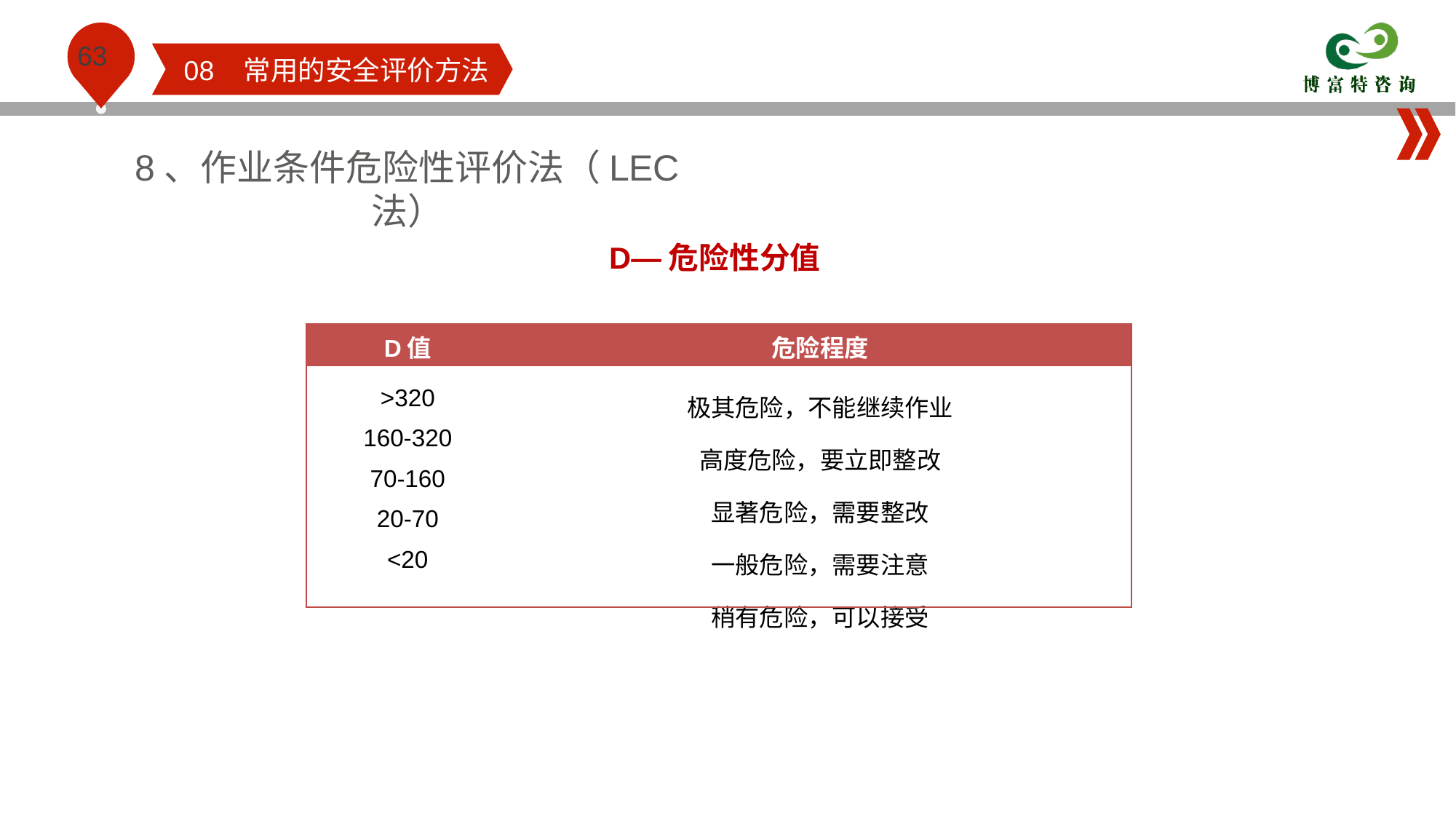

08   常用的安全评价方法
8、作业条件危险性评价法（LEC法）
   D—危险性分值
| D值 | 危险程度 |
| --- | --- |
| >320 160-320 70-160 20-70 <20 | 极其危险，不能继续作业 高度危险，要立即整改 显著危险，需要整改 一般危险，需要注意 稍有危险，可以接受 |